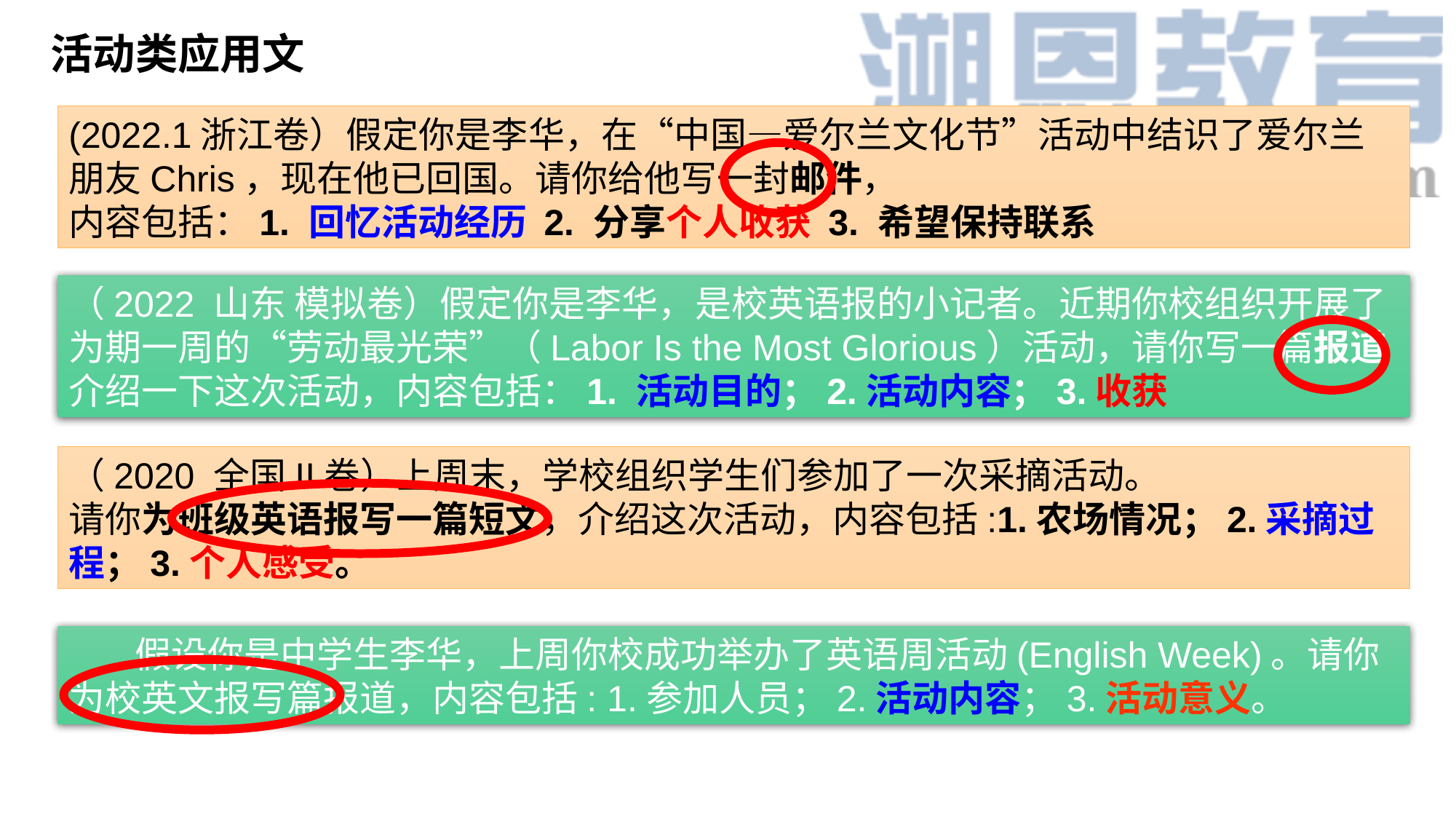

活动类应用文
(2022.1浙江卷）假定你是李华，在“中国—爱尔兰文化节”活动中结识了爱尔兰朋友Chris，现在他已回国。请你给他写一封邮件，
内容包括：1. 回忆活动经历 2. 分享个人收获 3. 希望保持联系

（2022 山东 模拟卷）假定你是李华，是校英语报的小记者。近期你校组织开展了为期一周的“劳动最光荣”（Labor Is the Most Glorious）活动，请你写一篇报道介绍一下这次活动，内容包括：1. 活动目的；2.活动内容；3.收获

（2020 全国II卷）上周末，学校组织学生们参加了一次采摘活动。
请你为班级英语报写一篇短文，介绍这次活动，内容包括:1.农场情况；2.采摘过程；3.个人感受。

       假设你是中学生李华，上周你校成功举办了英语周活动(English Week)。请你为校英文报写篇报道，内容包括: 1.参加人员；2.活动内容；3.活动意义。